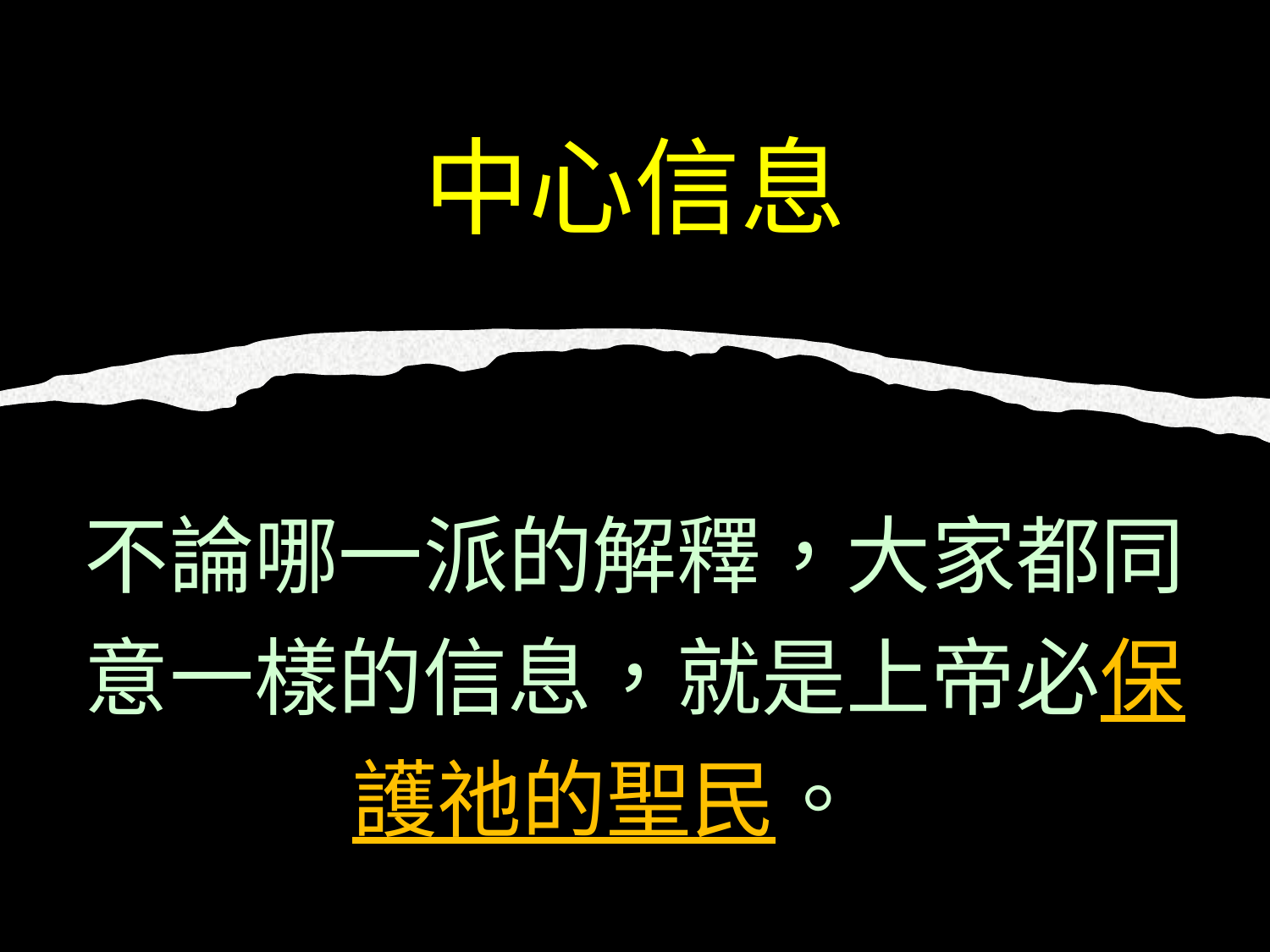

# 中心信息

不論哪一派的解釋，大家都同意一樣的信息，就是上帝必保護祂的聖民。